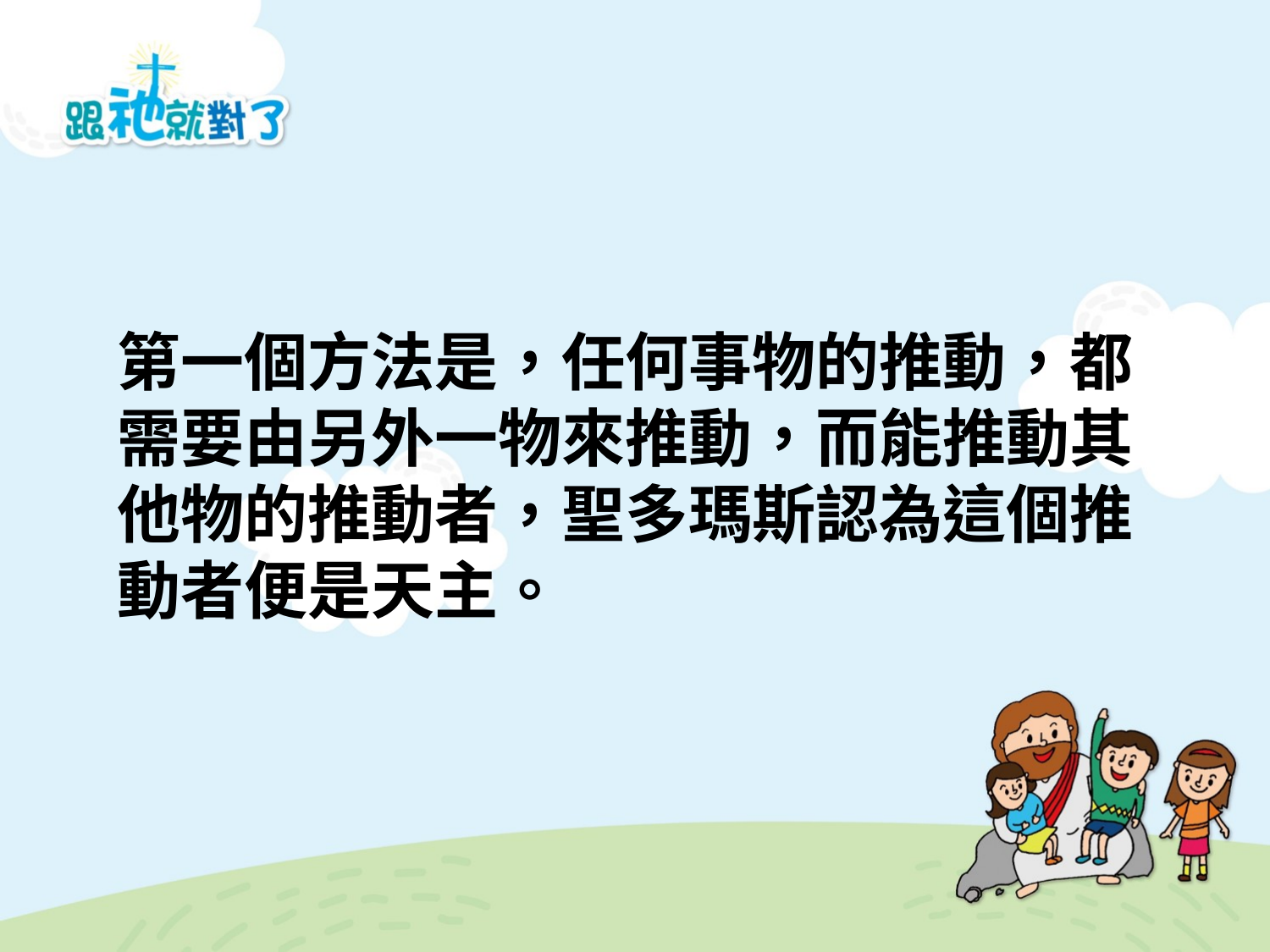

第一個方法是，任何事物的推動，都需要由另外一物來推動，而能推動其他物的推動者，聖多瑪斯認為這個推動者便是天主。